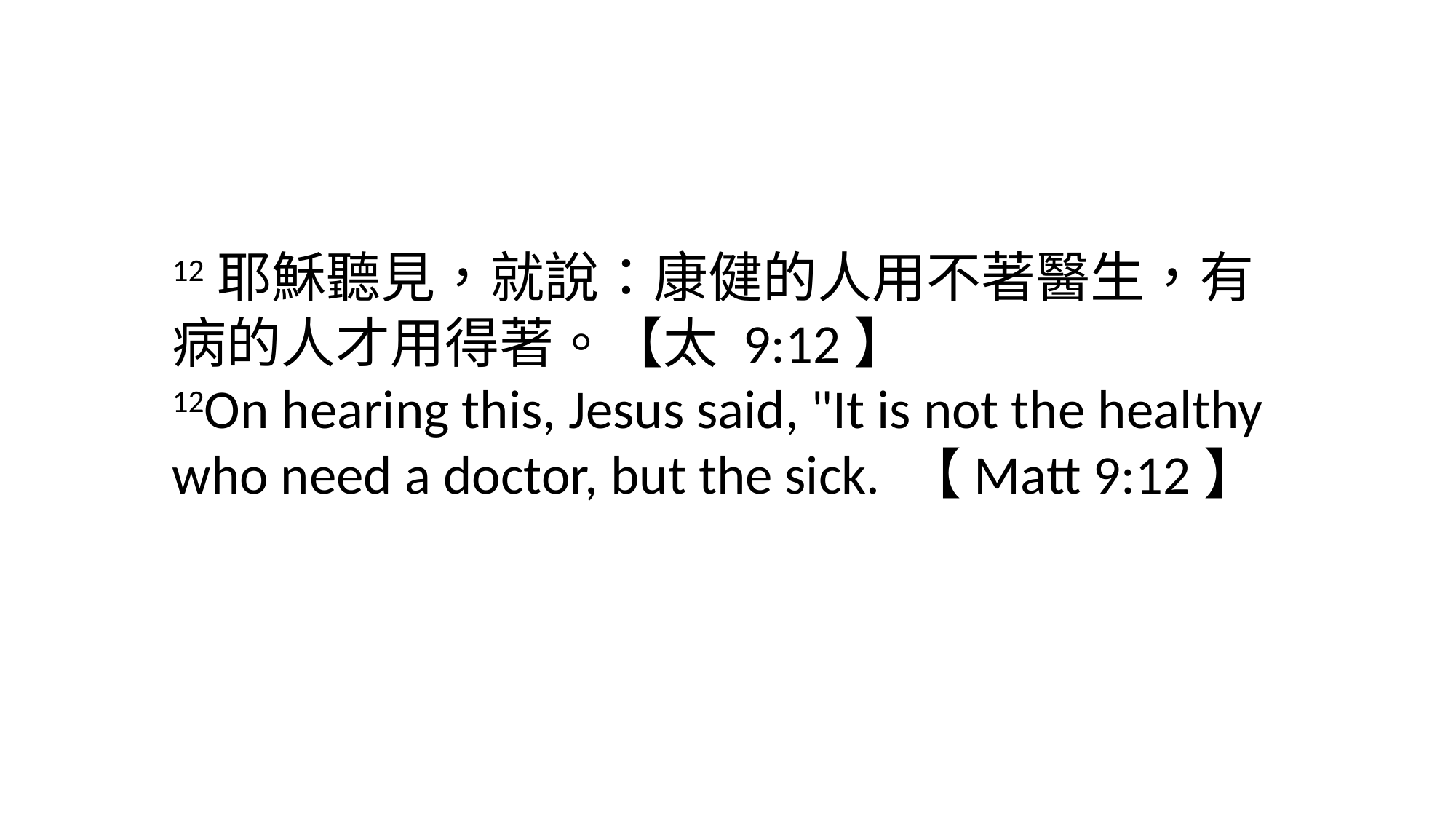

12耶穌聽見，就說：康健的人用不著醫生，有病的人才用得著。【太 9:12】
12On hearing this, Jesus said, "It is not the healthy who need a doctor, but the sick. 【Matt 9:12】